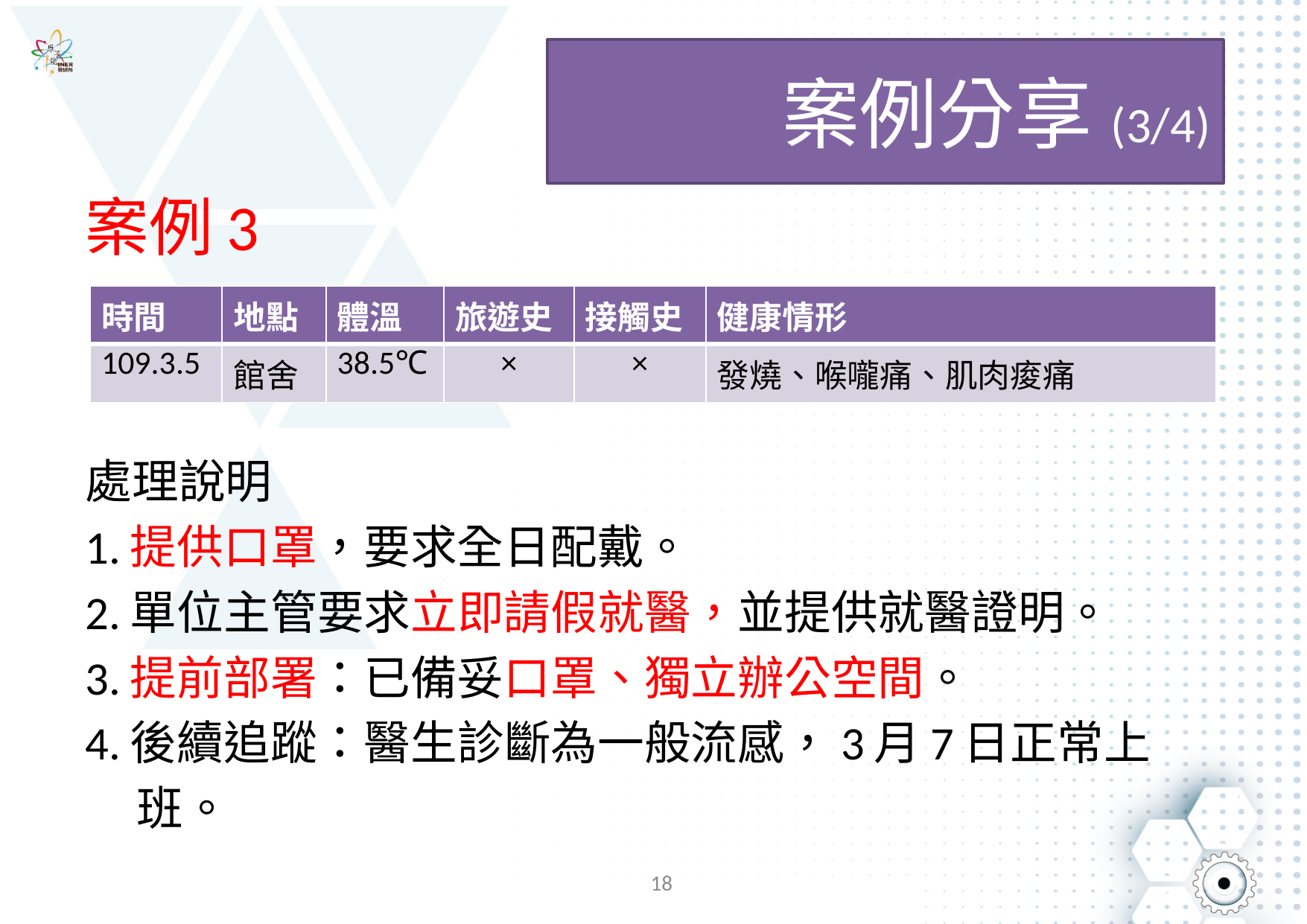

# 案例分享(3/4)
案例3

處理說明
1.提供口罩，要求全日配戴。
2.單位主管要求立即請假就醫，並提供就醫證明。
3.提前部署：已備妥口罩、獨立辦公空間。
4.後續追蹤：醫生診斷為一般流感，3月7日正常上
    班。

| 時間 | 地點 | 體溫 | 旅遊史 | 接觸史 | 健康情形 |
| --- | --- | --- | --- | --- | --- |
| 109.3.5 | 館舍 | 38.5℃ | × | × | 發燒、喉嚨痛、肌肉痠痛 |
18